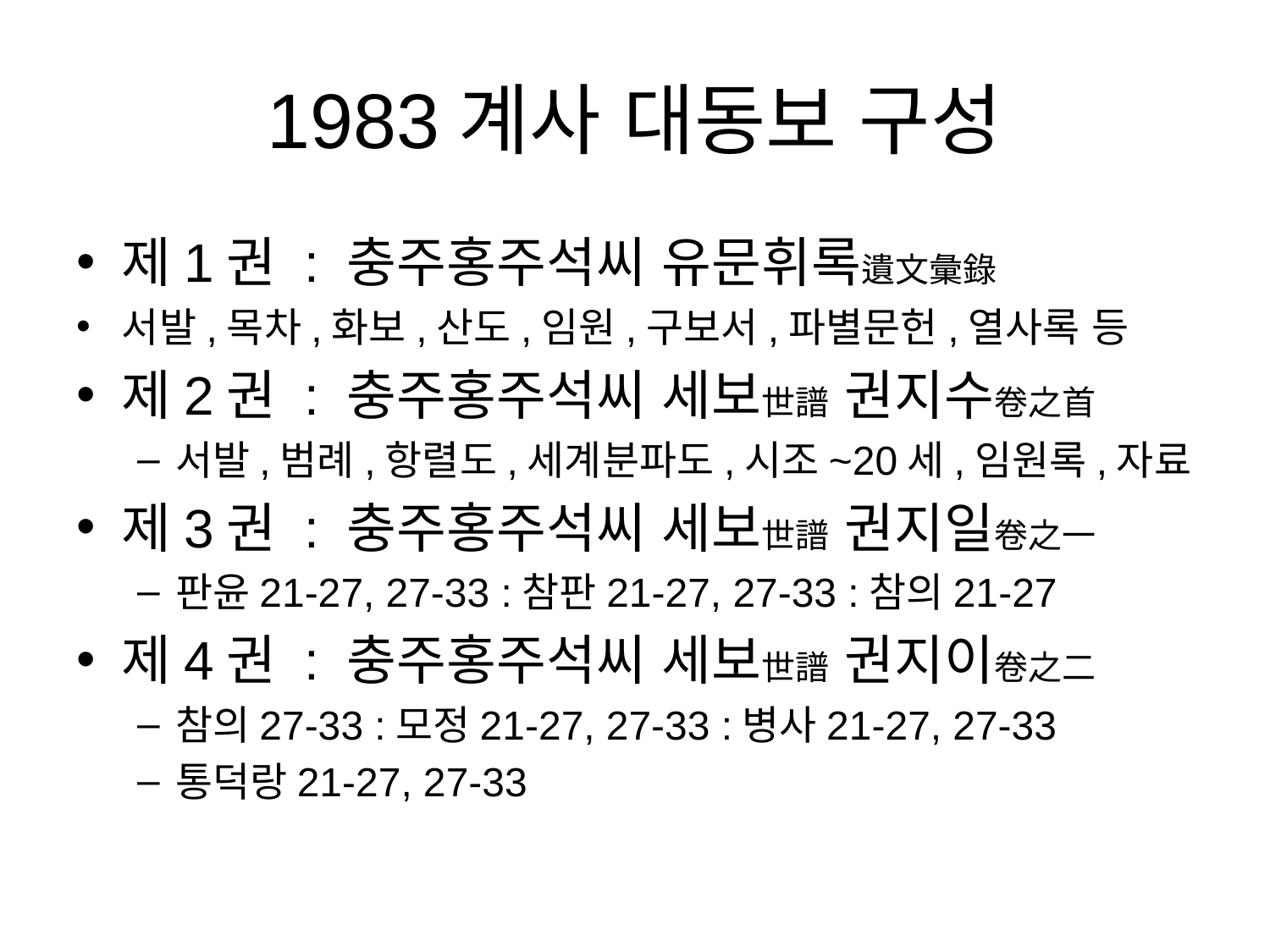

# 1983계사 대동보 구성
제1권 : 충주홍주석씨 유문휘록遺文彙錄
서발,목차,화보,산도,임원,구보서,파별문헌,열사록 등
제2권 : 충주홍주석씨 세보世譜 권지수卷之首
서발,범례,항렬도,세계분파도,시조~20세,임원록,자료
제3권 : 충주홍주석씨 세보世譜 권지일卷之一
판윤21-27, 27-33 :참판21-27, 27-33 :참의21-27
제4권 : 충주홍주석씨 세보世譜 권지이卷之二
참의27-33 :모정21-27, 27-33 :병사21-27, 27-33
통덕랑21-27, 27-33